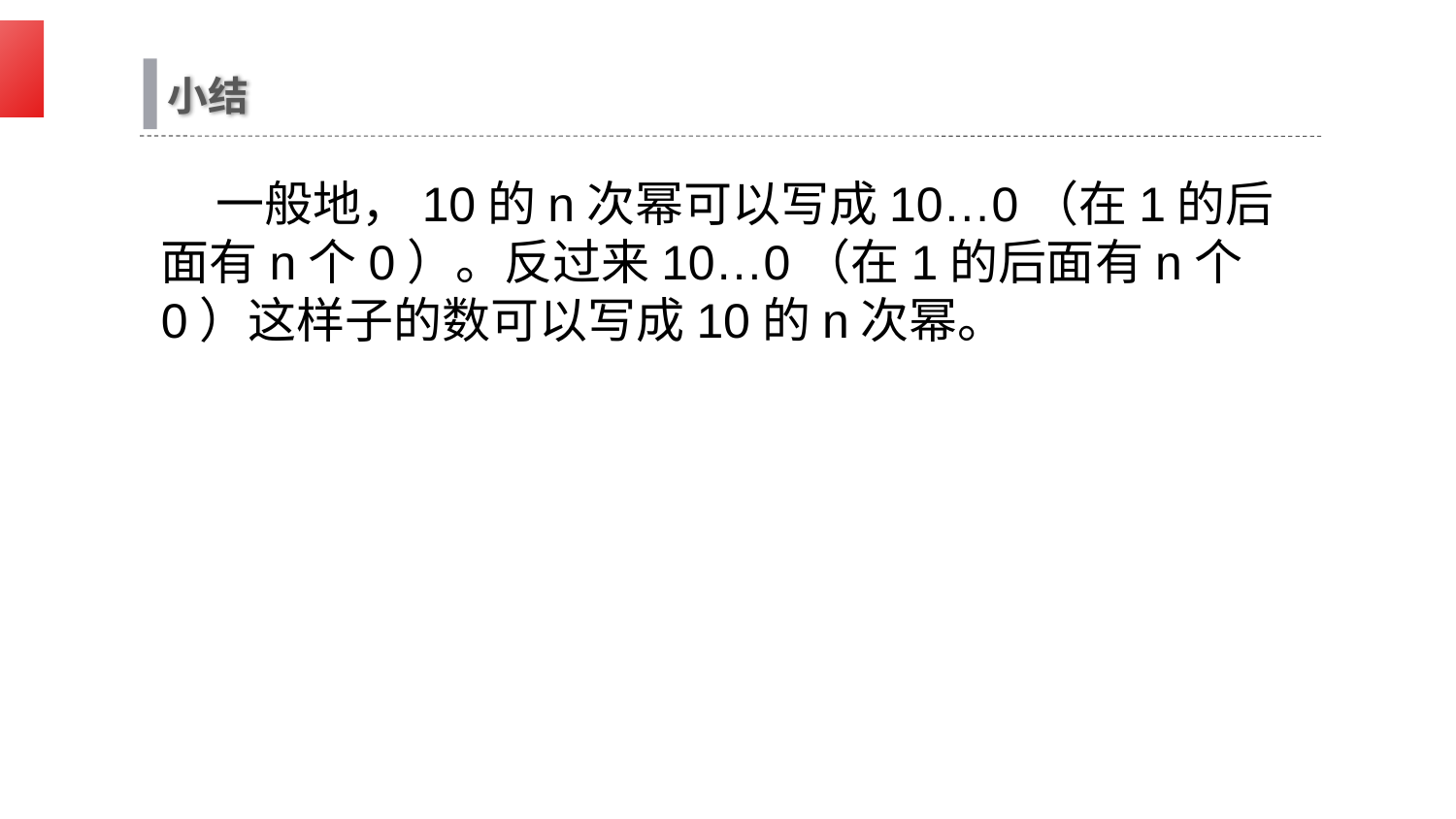

小结
    一般地，10的n次幂可以写成10…0（在1的后面有n个0）。反过来10…0（在1的后面有n个0）这样子的数可以写成10的n次幂。